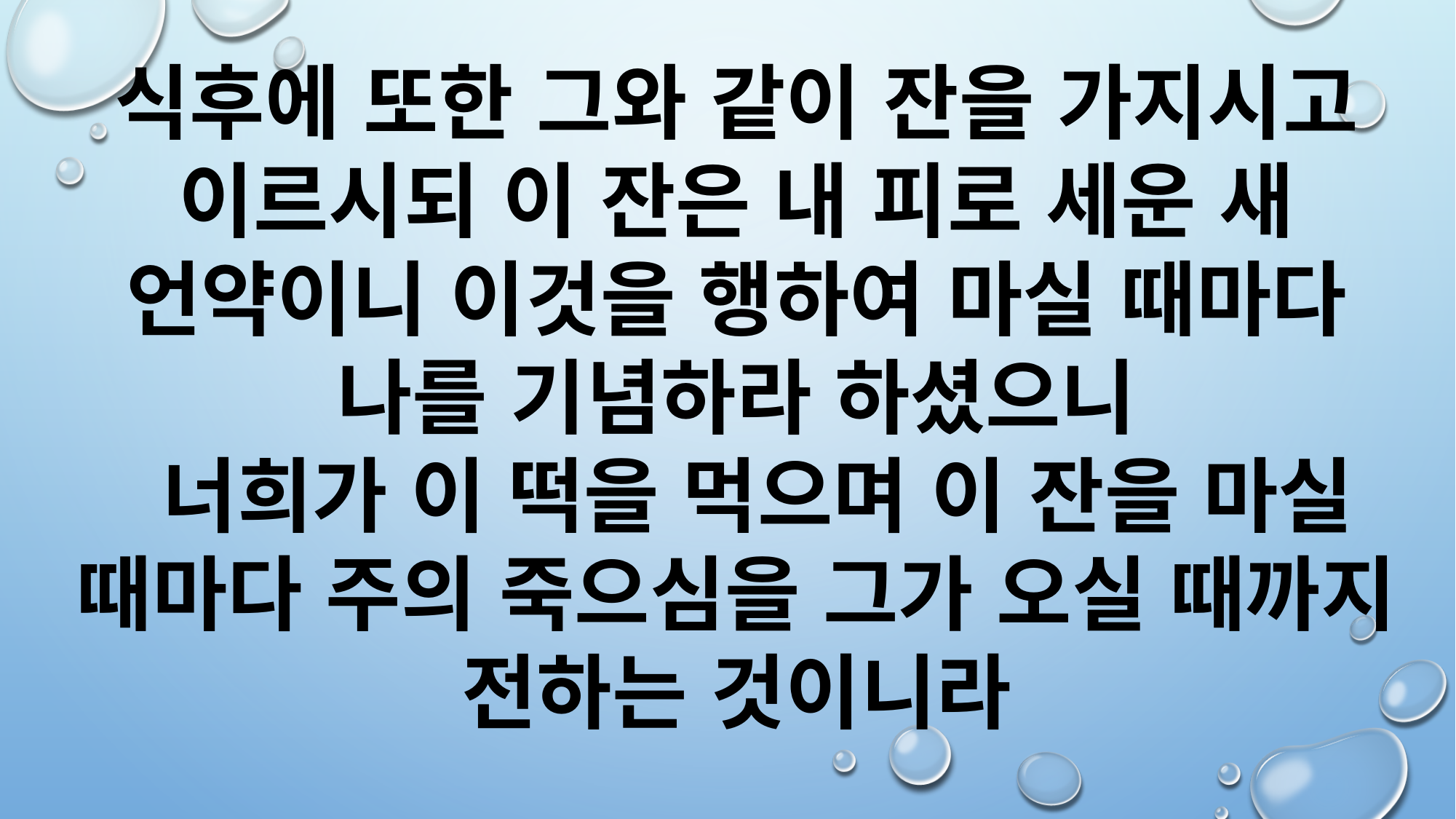

식후에 또한 그와 같이 잔을 가지시고 이르시되 이 잔은 내 피로 세운 새 언약이니 이것을 행하여 마실 때마다 나를 기념하라 하셨으니
 너희가 이 떡을 먹으며 이 잔을 마실 때마다 주의 죽으심을 그가 오실 때까지 전하는 것이니라